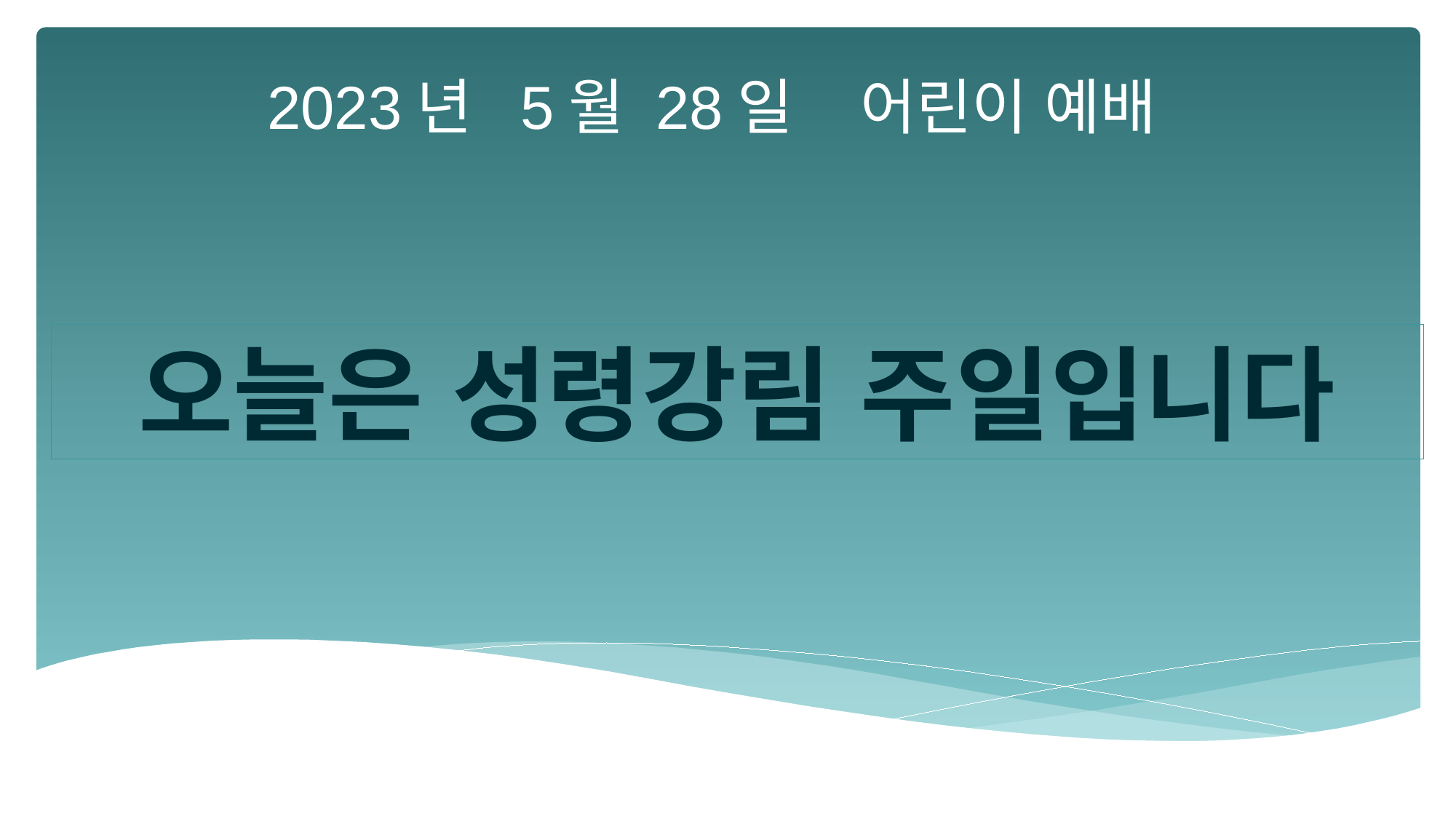

2023년  5월 28일    어린이 예배
오늘은 성령강림 주일입니다